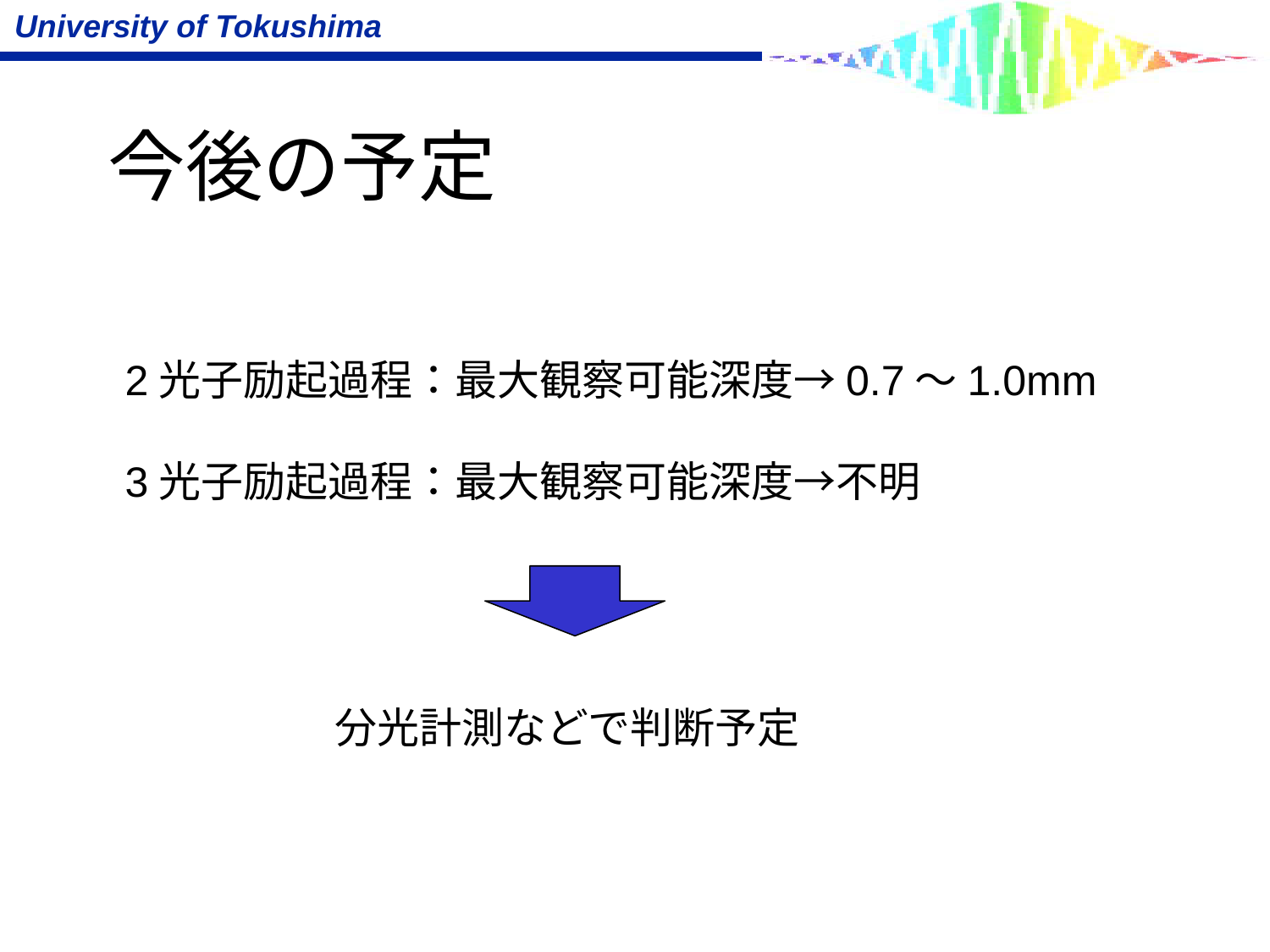

# 今後の予定
2光子励起過程：最大観察可能深度→0.7～1.0mm

3光子励起過程：最大観察可能深度→不明

分光計測などで判断予定